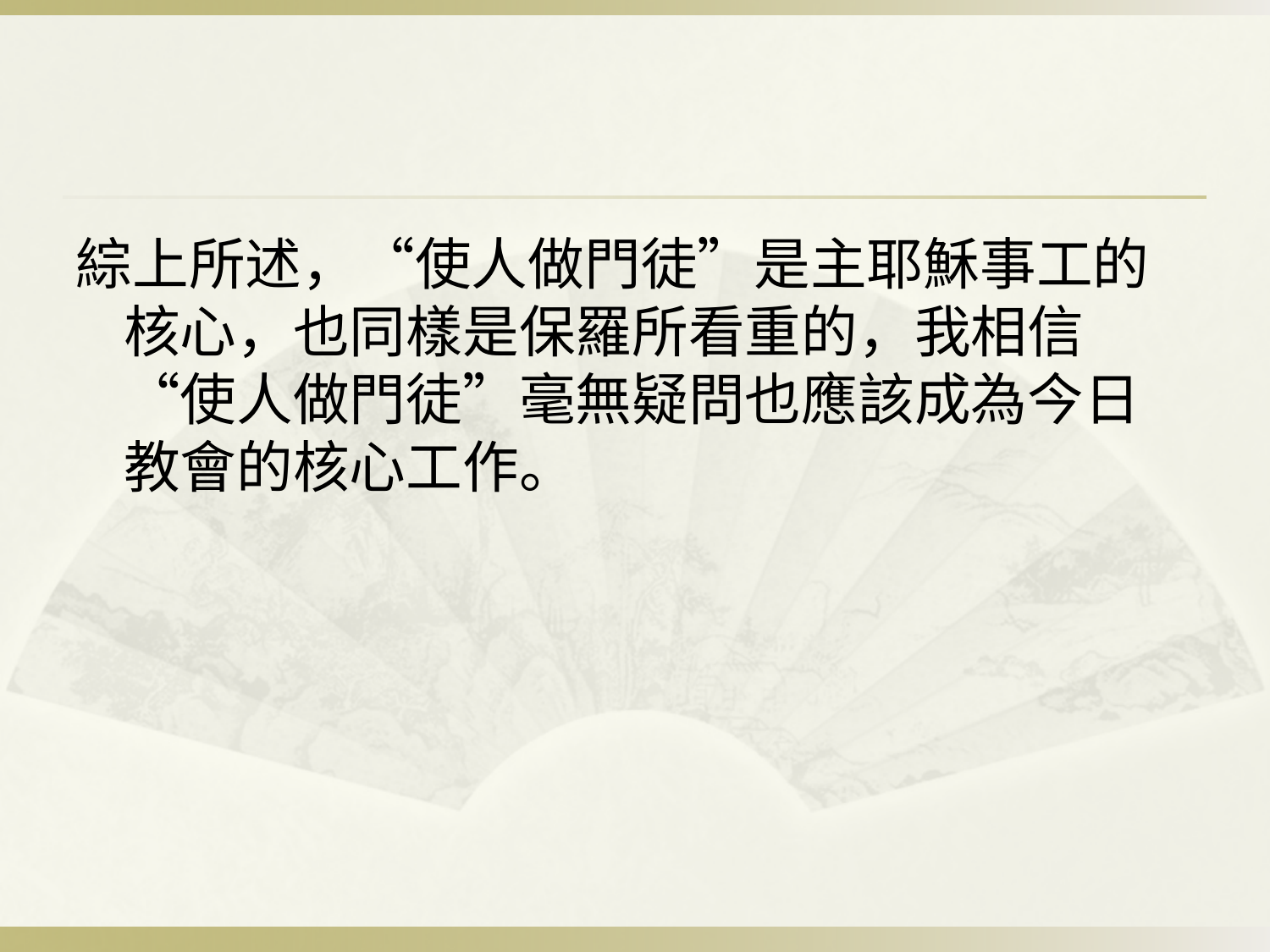

綜上所述，“使人做門徒”是主耶穌事工的核心，也同樣是保羅所看重的，我相信“使人做門徒”毫無疑問也應該成為今日教會的核心工作。